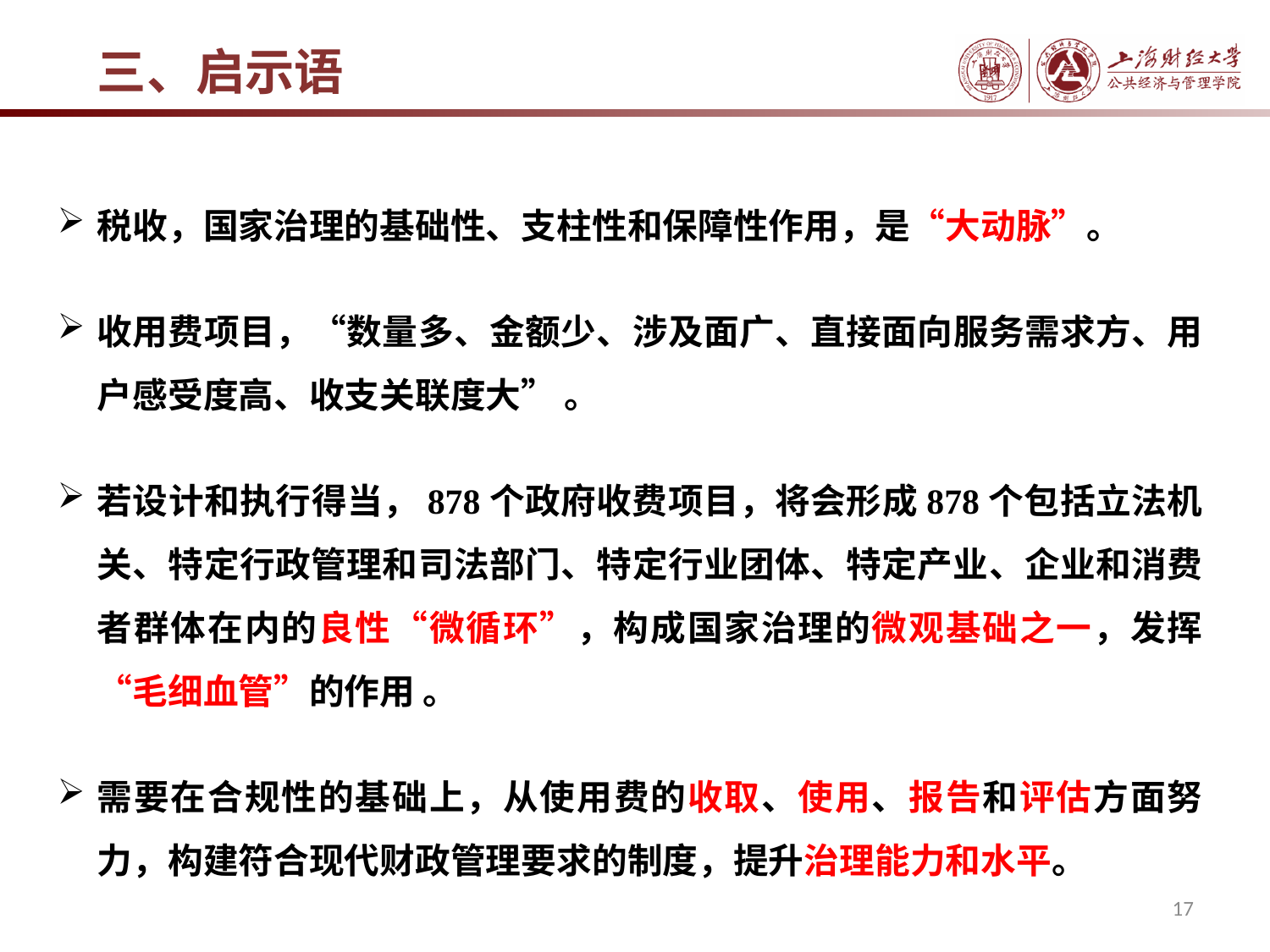

三、启示语
税收，国家治理的基础性、支柱性和保障性作用，是“大动脉”。
收用费项目，“数量多、金额少、涉及面广、直接面向服务需求方、用户感受度高、收支关联度大” 。
若设计和执行得当，878个政府收费项目，将会形成878个包括立法机关、特定行政管理和司法部门、特定行业团体、特定产业、企业和消费者群体在内的良性“微循环”，构成国家治理的微观基础之一，发挥“毛细血管”的作用 。
需要在合规性的基础上，从使用费的收取、使用、报告和评估方面努力，构建符合现代财政管理要求的制度，提升治理能力和水平。
17